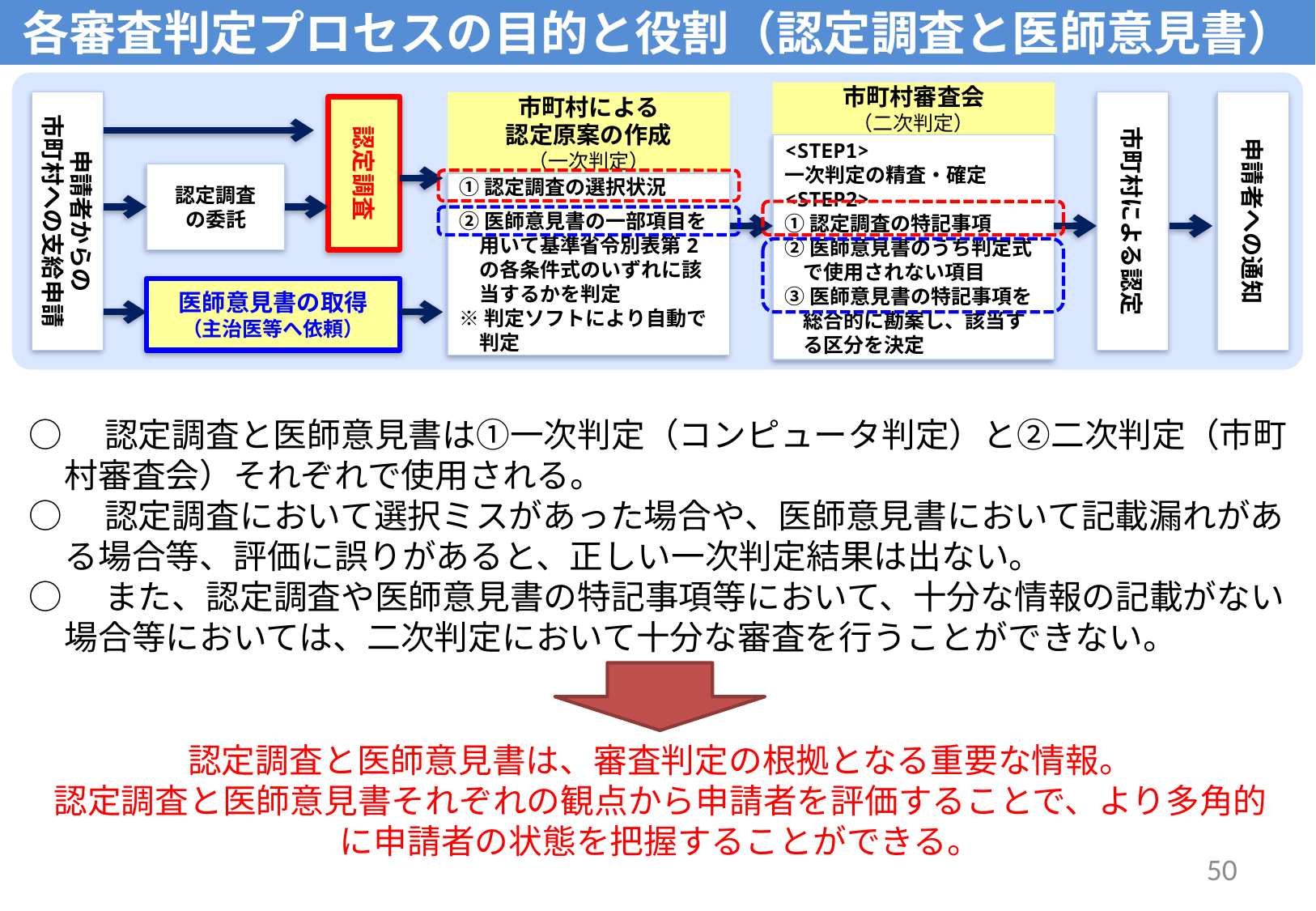

# 各審査判定プロセスの目的と役割（認定調査と医師意見書）

市町村審査会
（二次判定）
申請者からの
市町村への支給申請
市町村による
認定原案の作成
（一次判定）
市町村による認定
申請者への通知
認定調査

<STEP1>
一次判定の精査・確定
<STEP2>
①認定調査の特記事項
②医師意見書のうち判定式で使用されない項目
③医師意見書の特記事項を総合的に勘案し、該当する区分を決定

認定調査
の委託
①認定調査の選択状況
②医師意見書の一部項目を用いて基準省令別表第2の各条件式のいずれに該当するかを判定
※判定ソフトにより自動で判定
医師意見書の取得
（主治医等へ依頼）

○　認定調査と医師意見書は①一次判定（コンピュータ判定）と②二次判定（市町村審査会）それぞれで使用される。
○　認定調査において選択ミスがあった場合や、医師意見書において記載漏れがある場合等、評価に誤りがあると、正しい一次判定結果は出ない。
○　また、認定調査や医師意見書の特記事項等において、十分な情報の記載がない場合等においては、二次判定において十分な審査を行うことができない。

認定調査と医師意見書は、審査判定の根拠となる重要な情報。
認定調査と医師意見書それぞれの観点から申請者を評価することで、より多角的に申請者の状態を把握することができる。
50